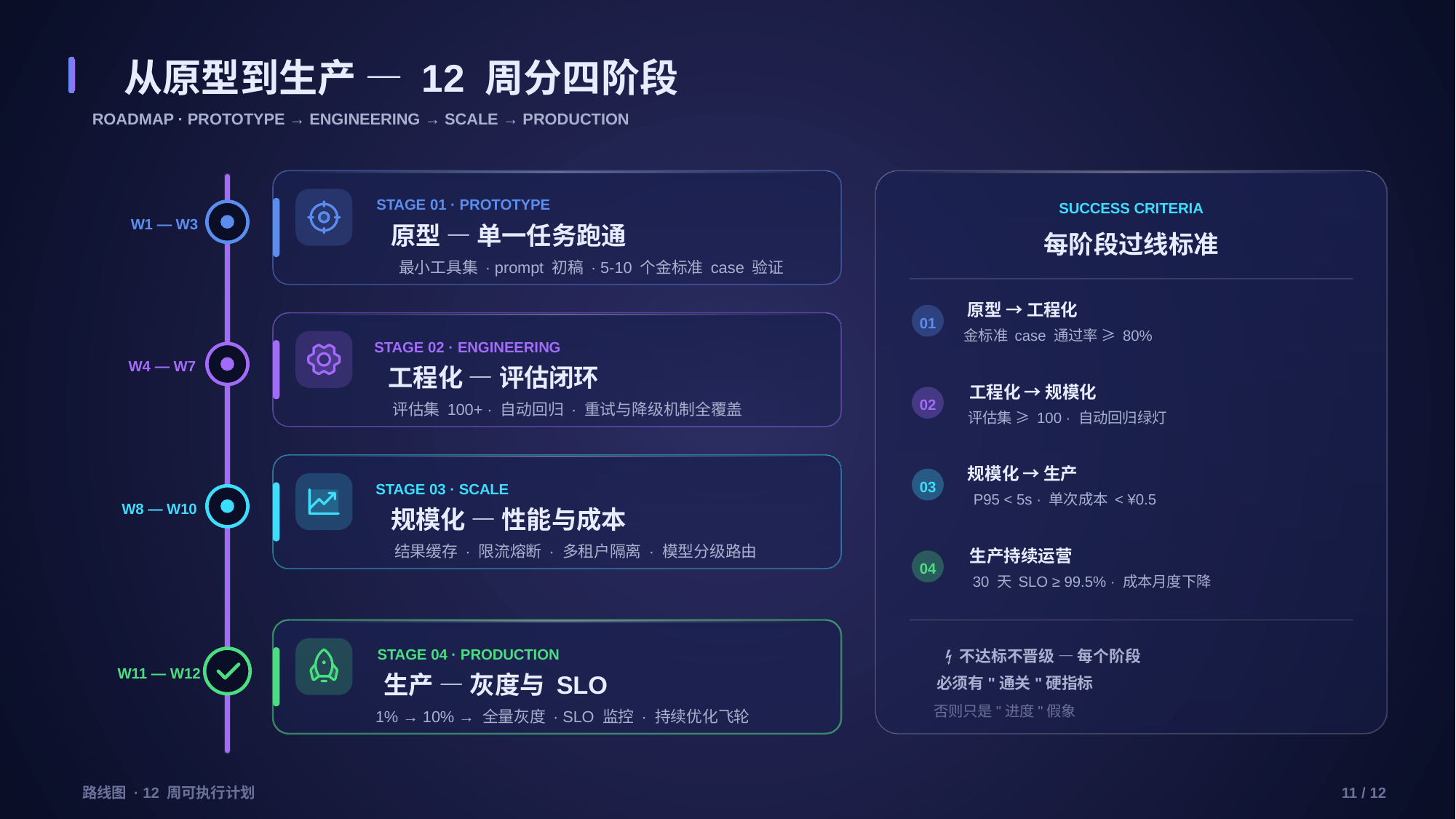

从原型到生产 — 12 周分四阶段

ROADMAP · PROTOTYPE → ENGINEERING → SCALE → PRODUCTION

STAGE 01 · PROTOTYPE

W1 — W3

原型 — 单一任务跑通
最小工具集 · prompt 初稿 · 5-10 个金标准 case 验证

SUCCESS CRITERIA
每阶段过线标准

原型 → 工程化

01
金标准 case 通过率 ≥ 80%
工程化 → 规模化

02
评估集 ≥ 100 · 自动回归绿灯
规模化 → 生产

03
P95 < 5s · 单次成本 < ¥0.5
生产持续运营

04
30 天 SLO ≥ 99.5% · 成本月度下降

⚡ 不达标不晋级 — 每个阶段
必须有"通关"硬指标
否则只是"进度"假象

STAGE 02 · ENGINEERING

W4 — W7

工程化 — 评估闭环
评估集 100+ · 自动回归 · 重试与降级机制全覆盖

STAGE 03 · SCALE

W8 — W10

规模化 — 性能与成本
结果缓存 · 限流熔断 · 多租户隔离 · 模型分级路由

STAGE 04 · PRODUCTION

W11 — W12

生产 — 灰度与 SLO
1% → 10% → 全量灰度 · SLO 监控 · 持续优化飞轮
路线图 · 12 周可执行计划
11 / 12